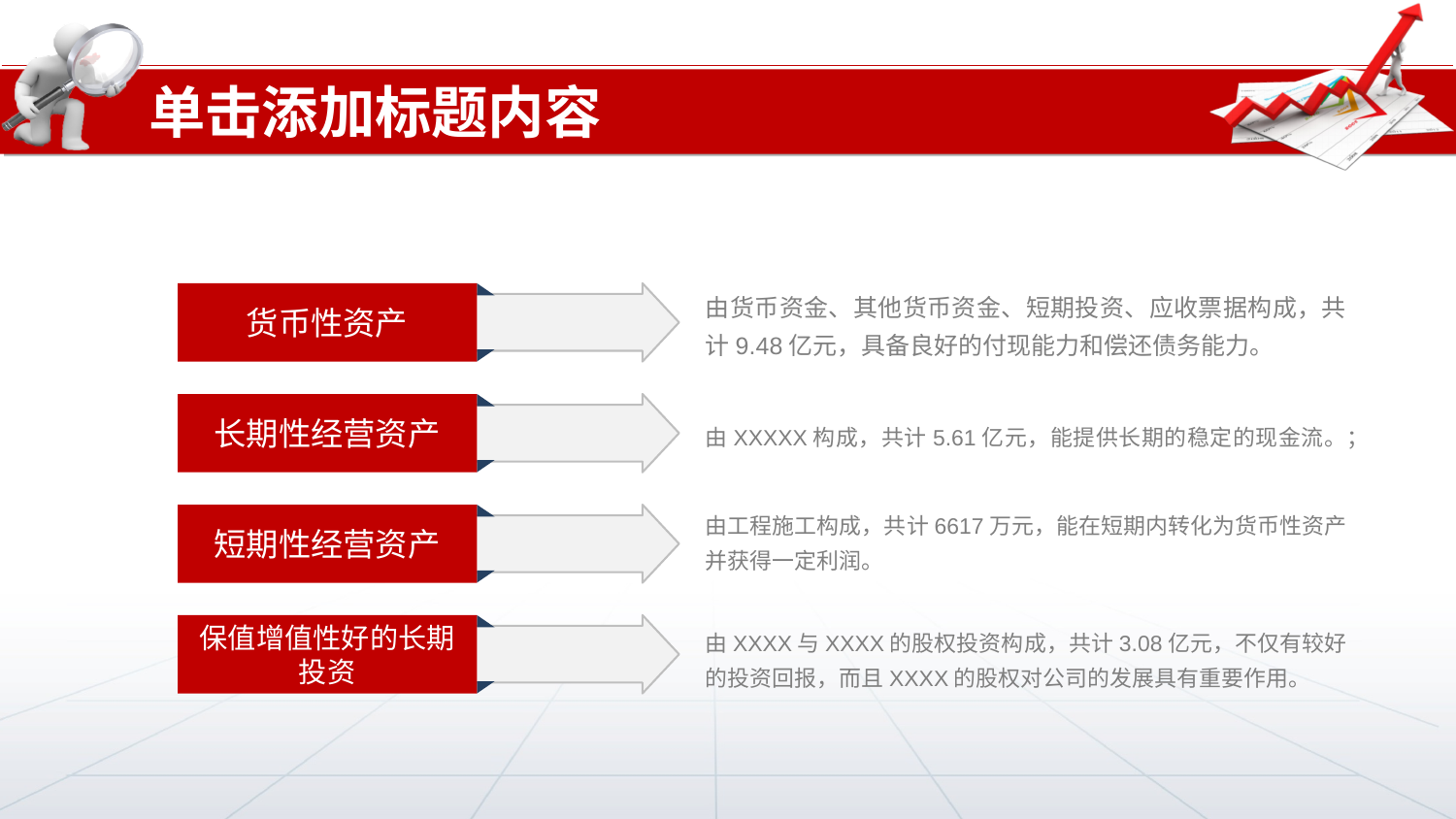

单击添加标题内容
由货币资金、其他货币资金、短期投资、应收票据构成，共计9.48亿元，具备良好的付现能力和偿还债务能力。
货币性资产

由XXXXX构成，共计5.61亿元，能提供长期的稳定的现金流。；
长期性经营资产

由工程施工构成，共计6617万元，能在短期内转化为货币性资产并获得一定利润。
短期性经营资产

由XXXX与XXXX的股权投资构成，共计3.08亿元，不仅有较好的投资回报，而且XXXX的股权对公司的发展具有重要作用。
保值增值性好的长期投资